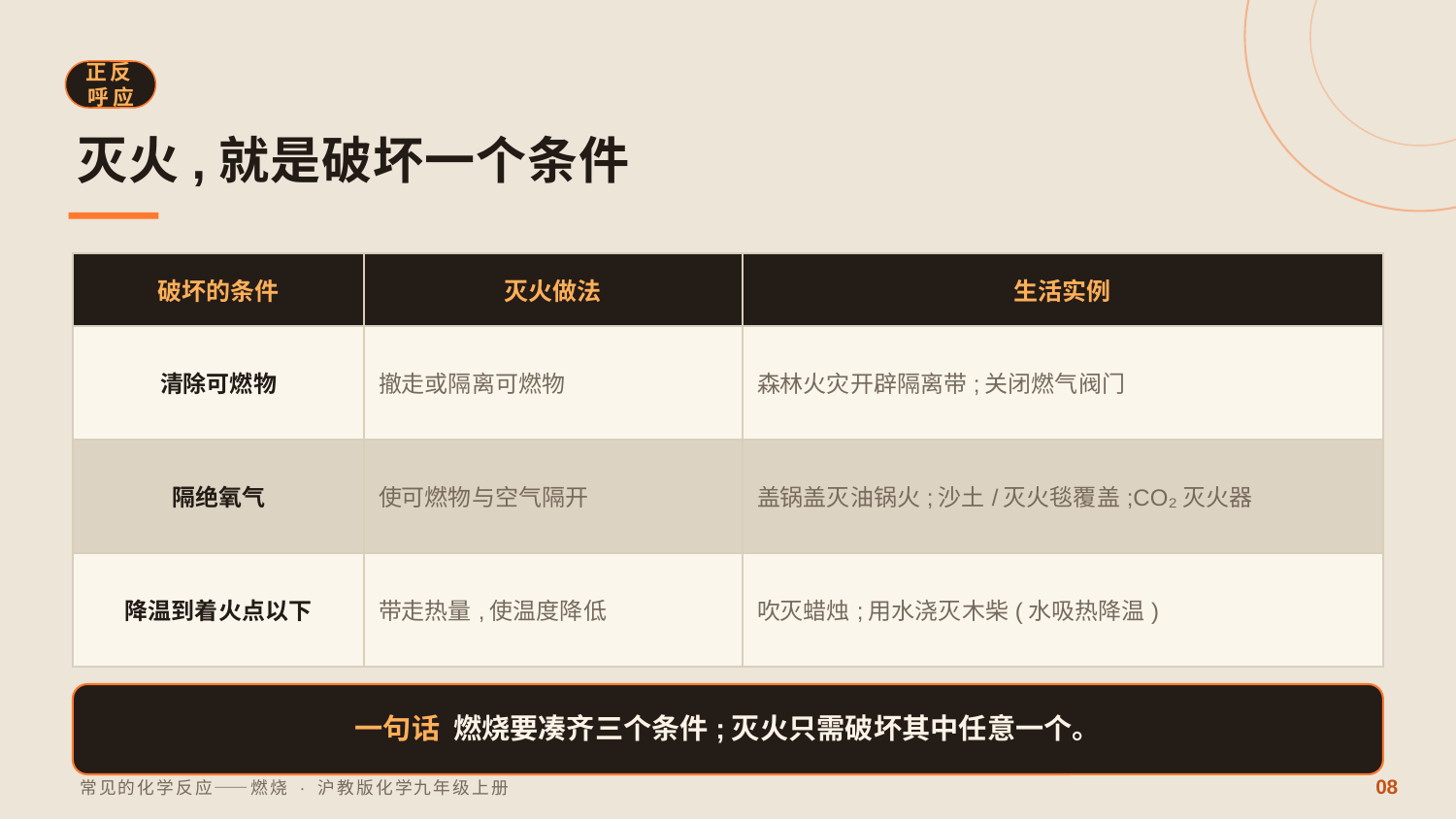

正反呼应

灭火,就是破坏一个条件

| 破坏的条件 | 灭火做法 | 生活实例 |
| --- | --- | --- |
| 清除可燃物 | 撤走或隔离可燃物 | 森林火灾开辟隔离带;关闭燃气阀门 |
| 隔绝氧气 | 使可燃物与空气隔开 | 盖锅盖灭油锅火;沙土/灭火毯覆盖;CO₂灭火器 |
| 降温到着火点以下 | 带走热量,使温度降低 | 吹灭蜡烛;用水浇灭木柴(水吸热降温) |
一句话  燃烧要凑齐三个条件;灭火只需破坏其中任意一个。

08
常见的化学反应——燃烧 · 沪教版化学九年级上册